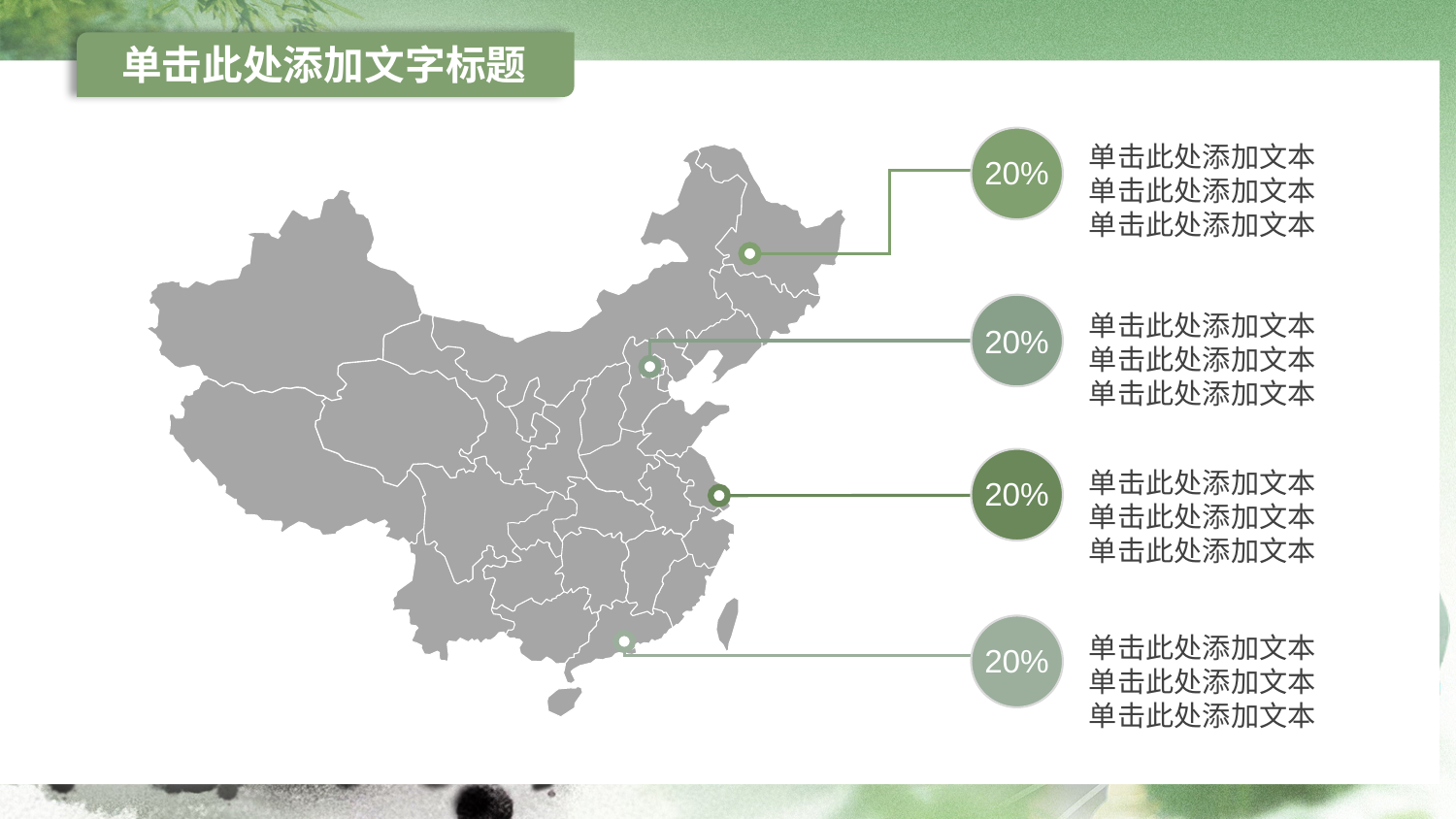

20%

单击此处添加文本
单击此处添加文本
单击此处添加文本

20%

单击此处添加文本
单击此处添加文本
单击此处添加文本

20%

单击此处添加文本
单击此处添加文本
单击此处添加文本

20%
单击此处添加文本
单击此处添加文本
单击此处添加文本